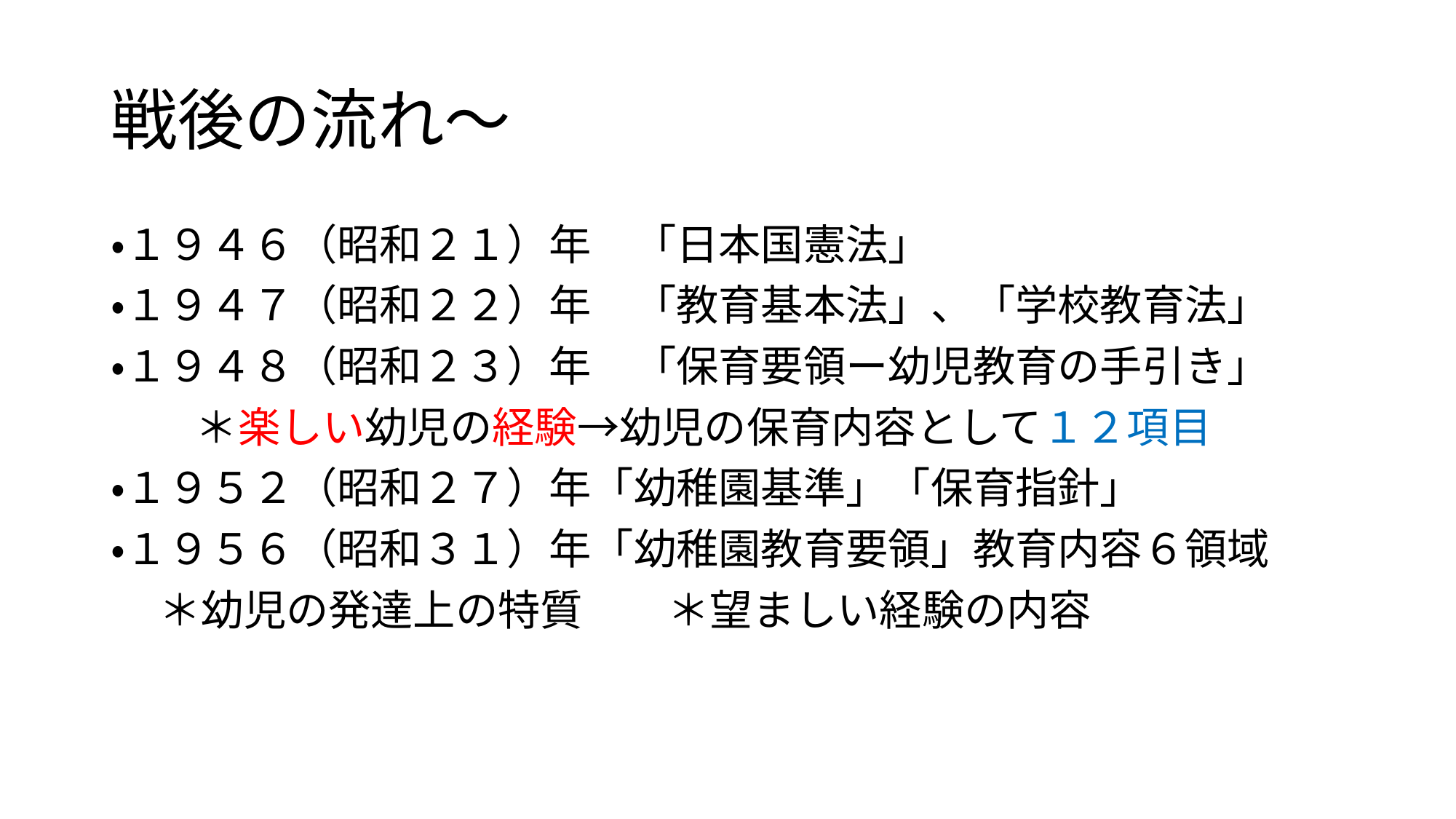

# 戦後の流れ～
・１９４６（昭和２１）年　「日本国憲法」
・１９４７（昭和２２）年　「教育基本法」、「学校教育法」
・１９４８（昭和２３）年　「保育要領ー幼児教育の手引き」
　　＊楽しい幼児の経験→幼児の保育内容として１２項目
・１９５２（昭和２７）年「幼稚園基準」「保育指針」
・１９５６（昭和３１）年「幼稚園教育要領」教育内容６領域
    ＊幼児の発達上の特質　　＊望ましい経験の内容